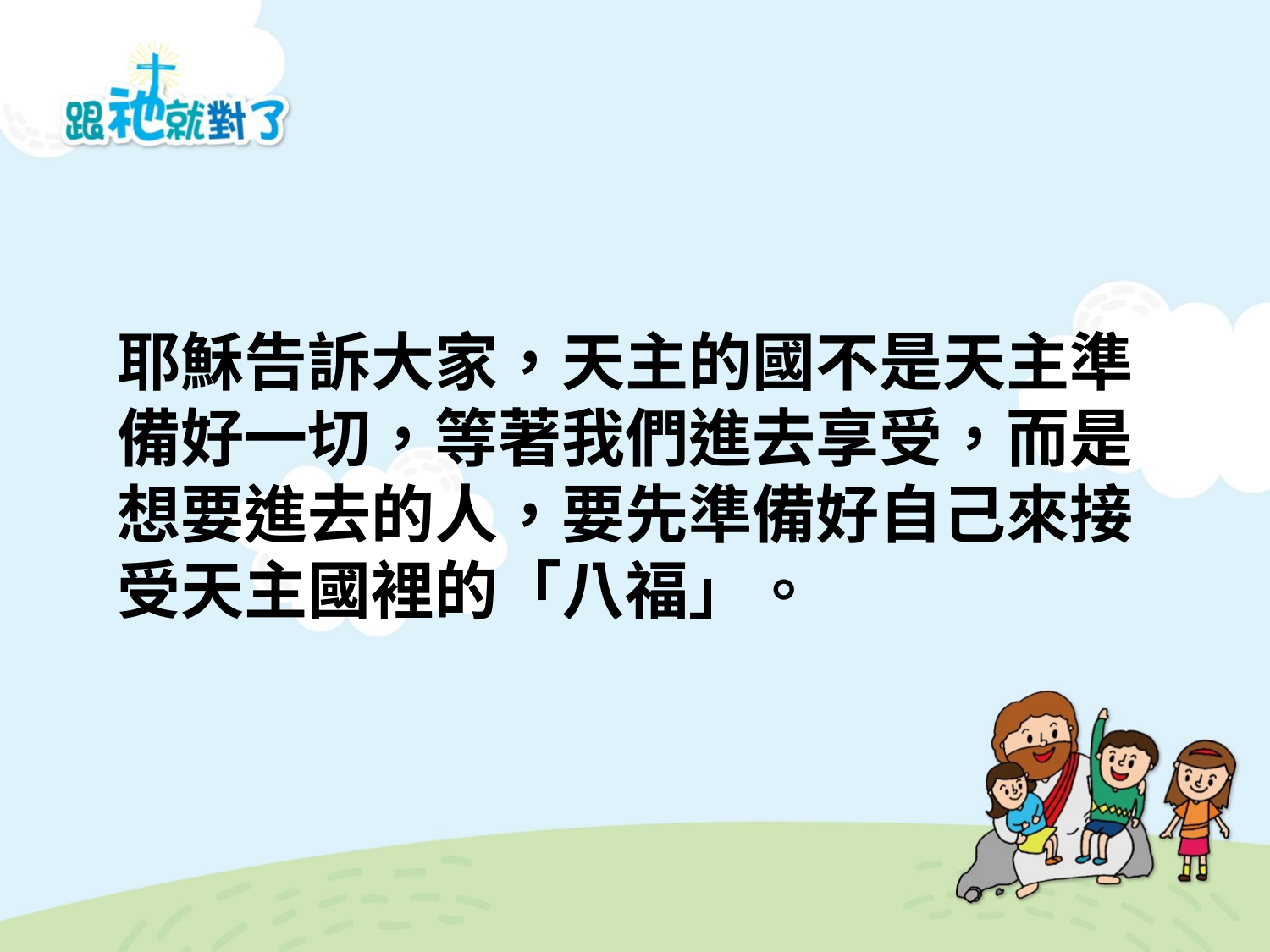

耶穌告訴大家，天主的國不是天主準備好一切，等著我們進去享受，而是想要進去的人，要先準備好自己來接受天主國裡的「八福」。